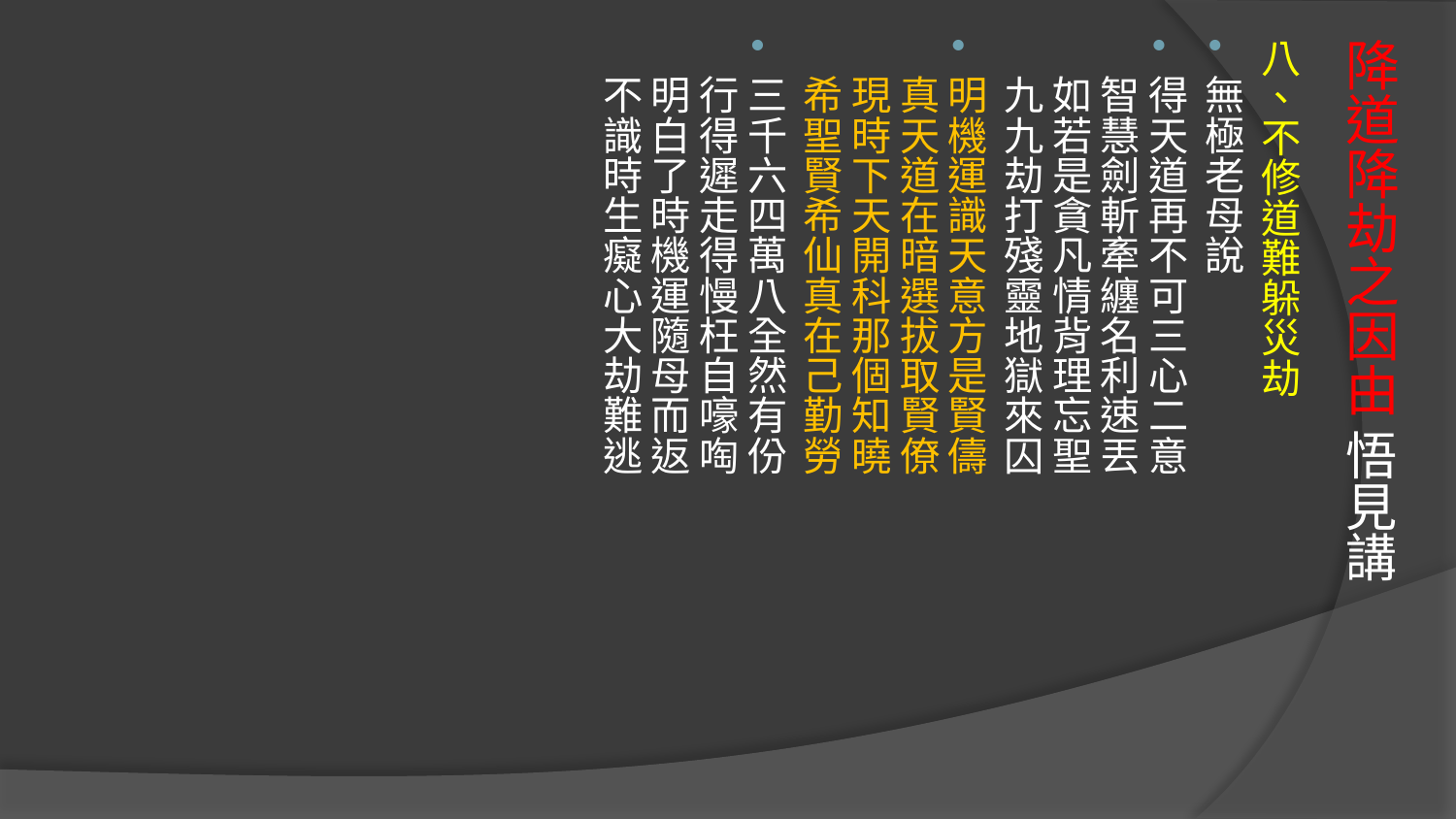

八、不修道難躲災劫
無極老母說
得天道再不可三心二意 
智慧劍斬牽纏名利速丟
如若是貪凡情背理忘聖 　
九九劫打殘靈地獄來囚
明機運識天意方是賢儔 
真天道在暗選拔取賢僚
現時下天開科那個知曉 　
希聖賢希仙真在己勤勞
三千六四萬八全然有份 
行得遲走得慢枉自嚎啕
明白了時機運隨母而返 　
不識時生癡心大劫難逃

# 降道降劫之因由 悟見講